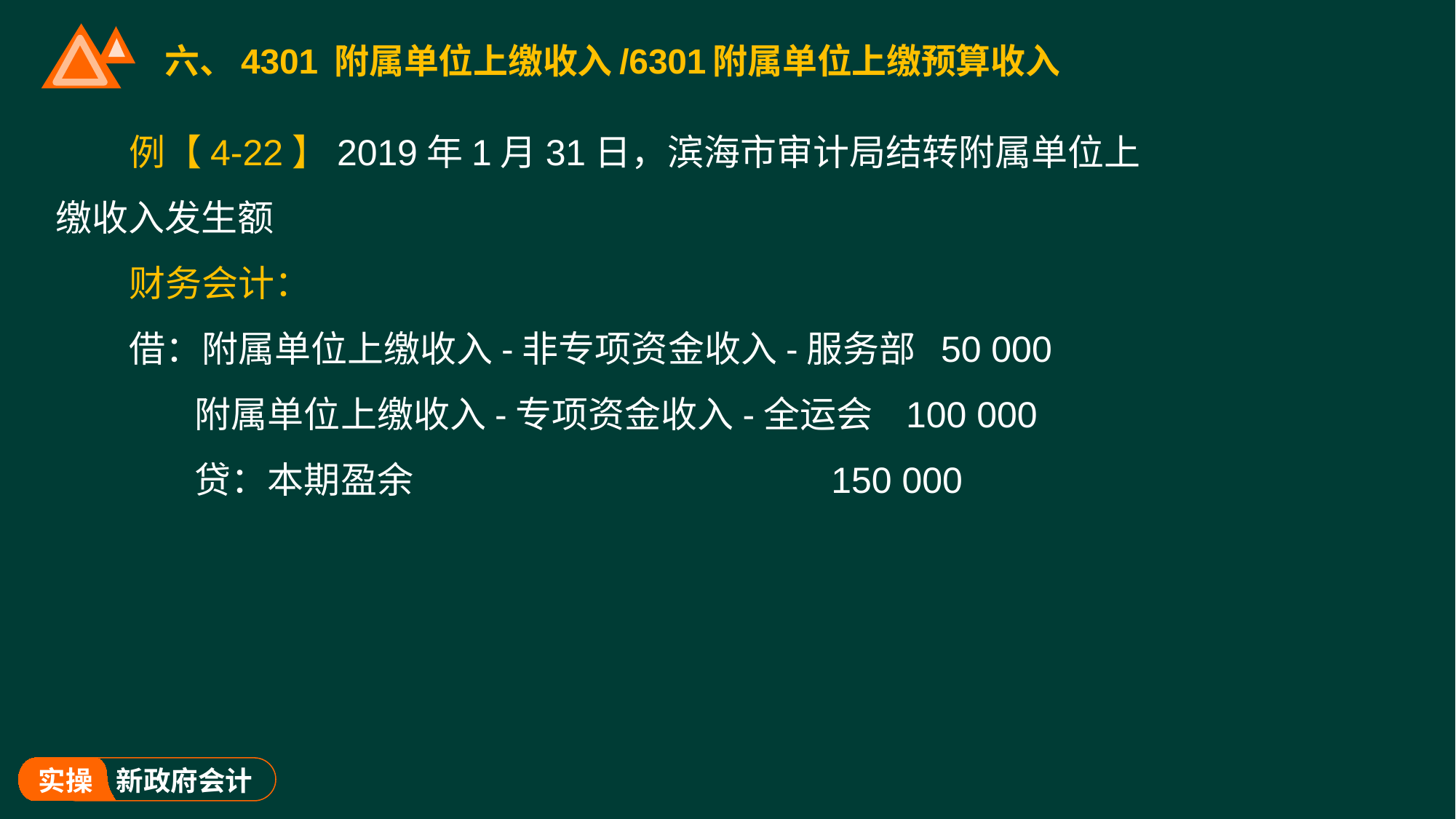

# 六、4301 附属单位上缴收入/6301附属单位上缴预算收入
例【4-22】2019年1月31日，滨海市审计局结转附属单位上缴收入发生额
财务会计：
借：附属单位上缴收入-非专项资金收入-服务部  50 000
       附属单位上缴收入-专项资金收入-全运会   100 000
       贷：本期盈余                                                  150 000